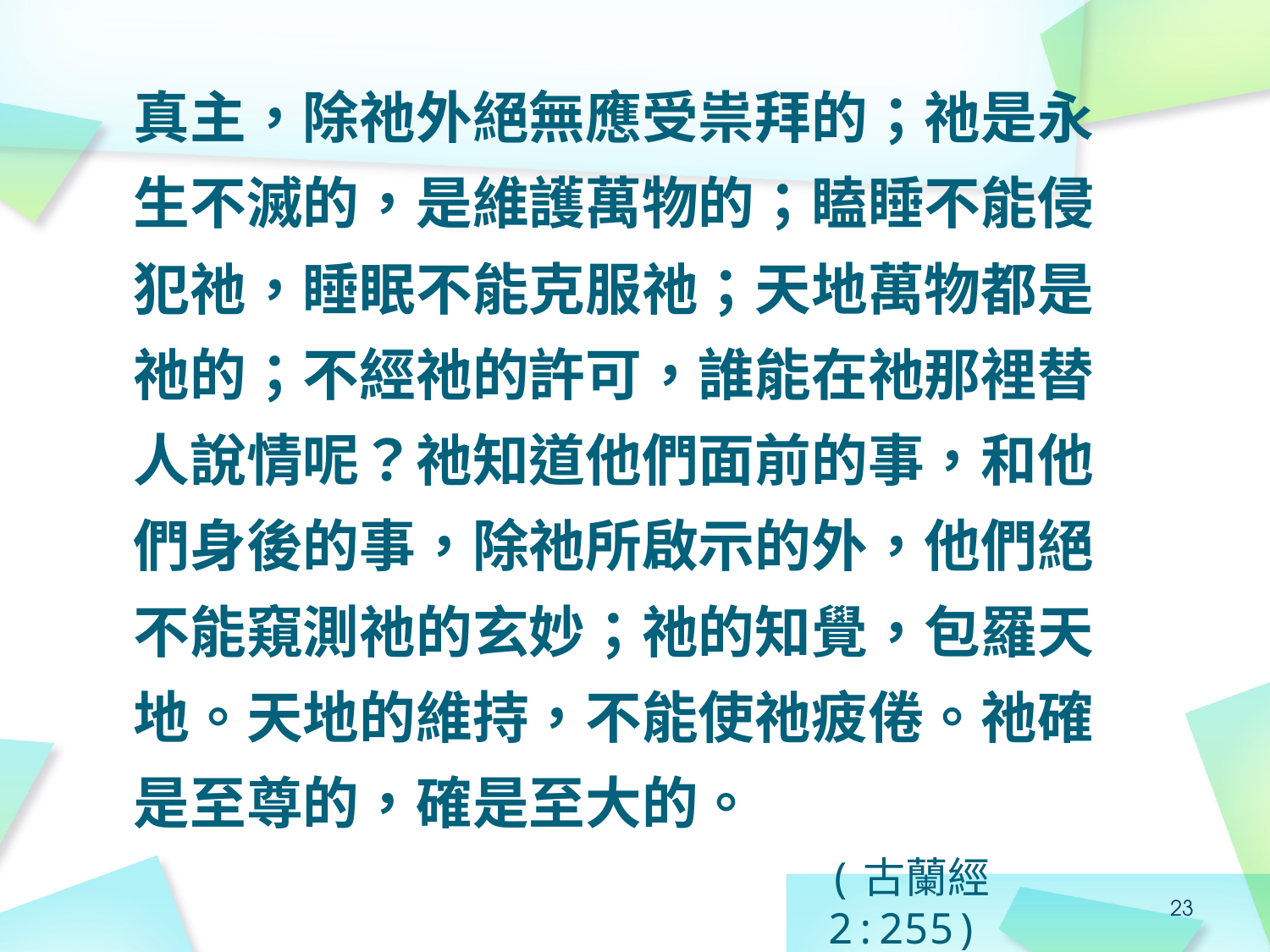

真主，除祂外絕無應受祟拜的；祂是永
生不滅的，是維護萬物的；瞌睡不能侵
犯祂，睡眠不能克服祂；天地萬物都是
祂的；不經祂的許可，誰能在祂那裡替
人說情呢？祂知道他們面前的事，和他
們身後的事，除祂所啟示的外，他們絕
不能窺測祂的玄妙；祂的知覺，包羅天
地。天地的維持，不能使祂疲倦。祂確
是至尊的，確是至大的。
(古蘭經 2:255)
23